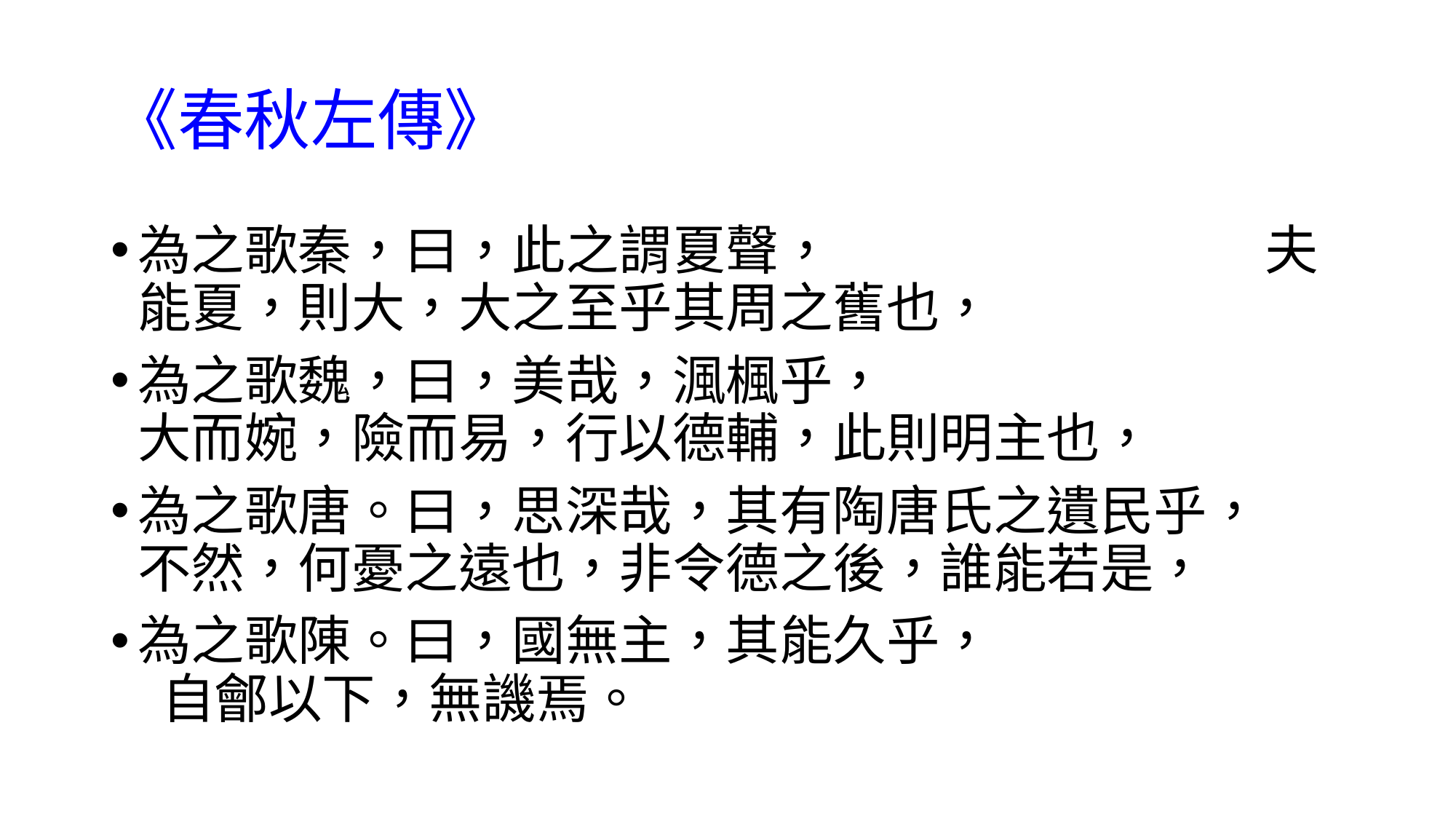

# 《春秋左傳》
為之歌秦，曰，此之謂夏聲，                                    夫能夏，則大，大之至乎其周之舊也，
為之歌魏，曰，美哉，渢楓乎，                                  大而婉，險而易，行以德輔，此則明主也，
為之歌唐。曰，思深哉，其有陶唐氏之遺民乎，    不然，何憂之遠也，非令德之後，誰能若是，
為之歌陳。曰，國無主，其能久乎，                                自鄶以下，無譏焉。